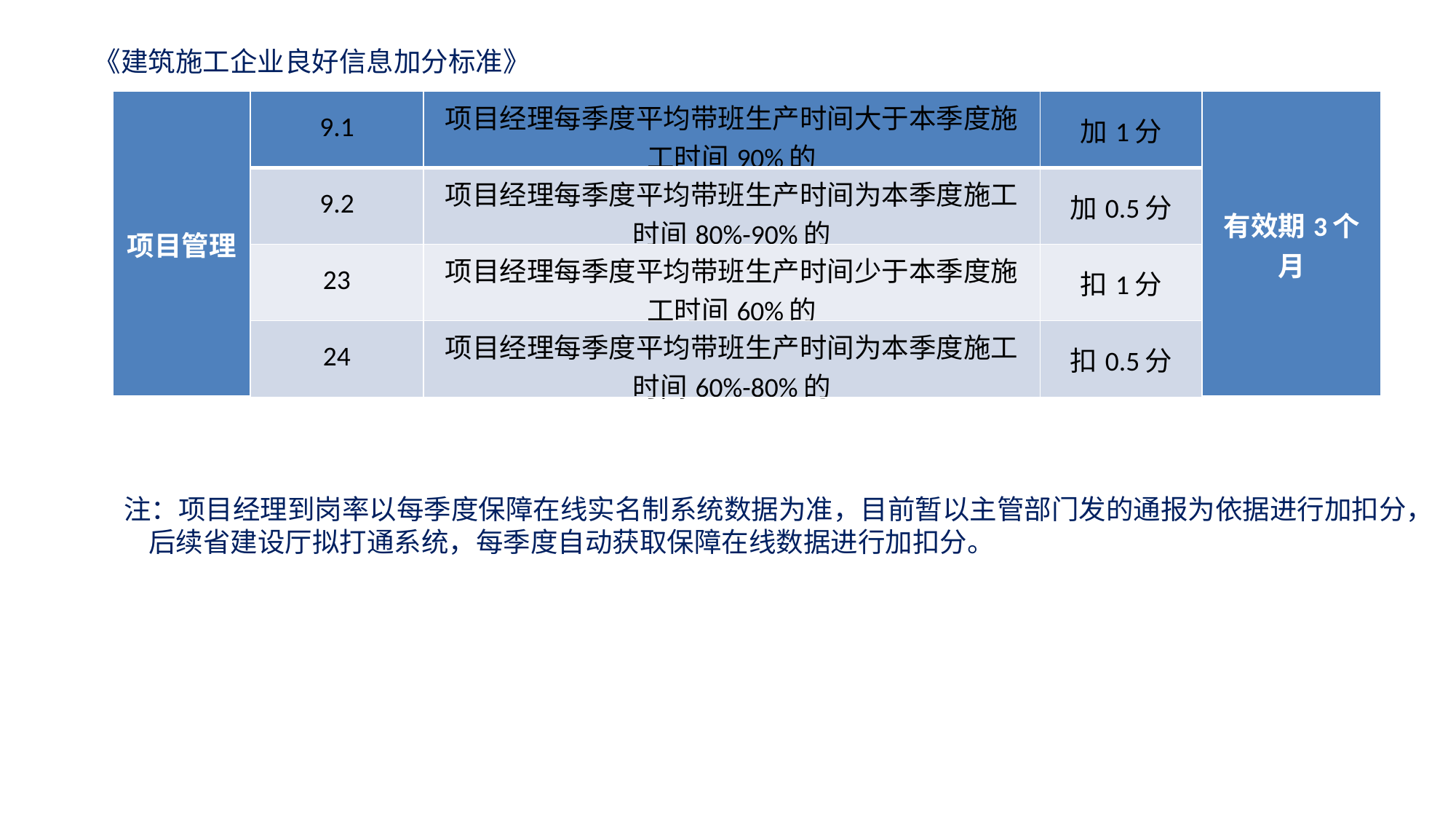

《建筑施工企业良好信息加分标准》
| 项目管理 | 9.1 | 项目经理每季度平均带班生产时间大于本季度施工时间90%的 | 加1分 | 有效期3个月 |
| --- | --- | --- | --- | --- |
|  | 9.2 | 项目经理每季度平均带班生产时间为本季度施工时间80%-90%的 | 加0.5分 |  |
|  | 23 | 项目经理每季度平均带班生产时间少于本季度施工时间60%的 | 扣1分 |  |
|  | 24 | 项目经理每季度平均带班生产时间为本季度施工时间60%-80%的 | 扣0.5分 |  |
注：项目经理到岗率以每季度保障在线实名制系统数据为准，目前暂以主管部门发的通报为依据进行加扣分，
    后续省建设厅拟打通系统，每季度自动获取保障在线数据进行加扣分。